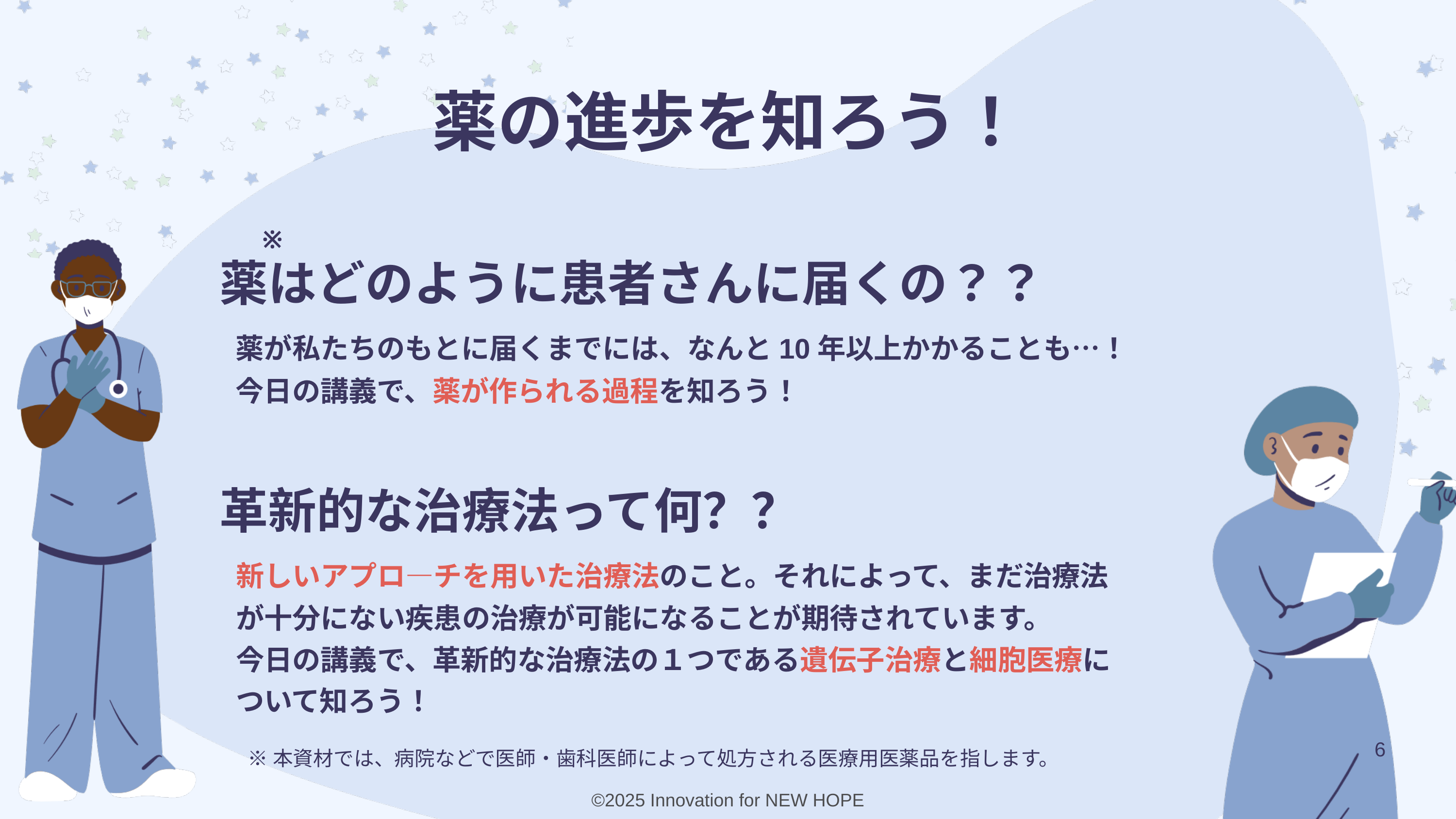

薬の進歩を知ろう！
※

薬はどのように患者さんに届くの？？
薬が私たちのもとに届くまでには、なんと10年以上かかることも…！
今日の講義で、薬が作られる過程を知ろう！

革新的な治療法って何？？
新しいアプロ―チを用いた治療法のこと。それによって、まだ治療法が十分にない疾患の治療が可能になることが期待されています。
今日の講義で、革新的な治療法の１つである遺伝子治療と細胞医療について知ろう！
※本資材では、病院などで医師・歯科医師によって処方される医療用医薬品を指します。
6
©2025 Innovation for NEW HOPE